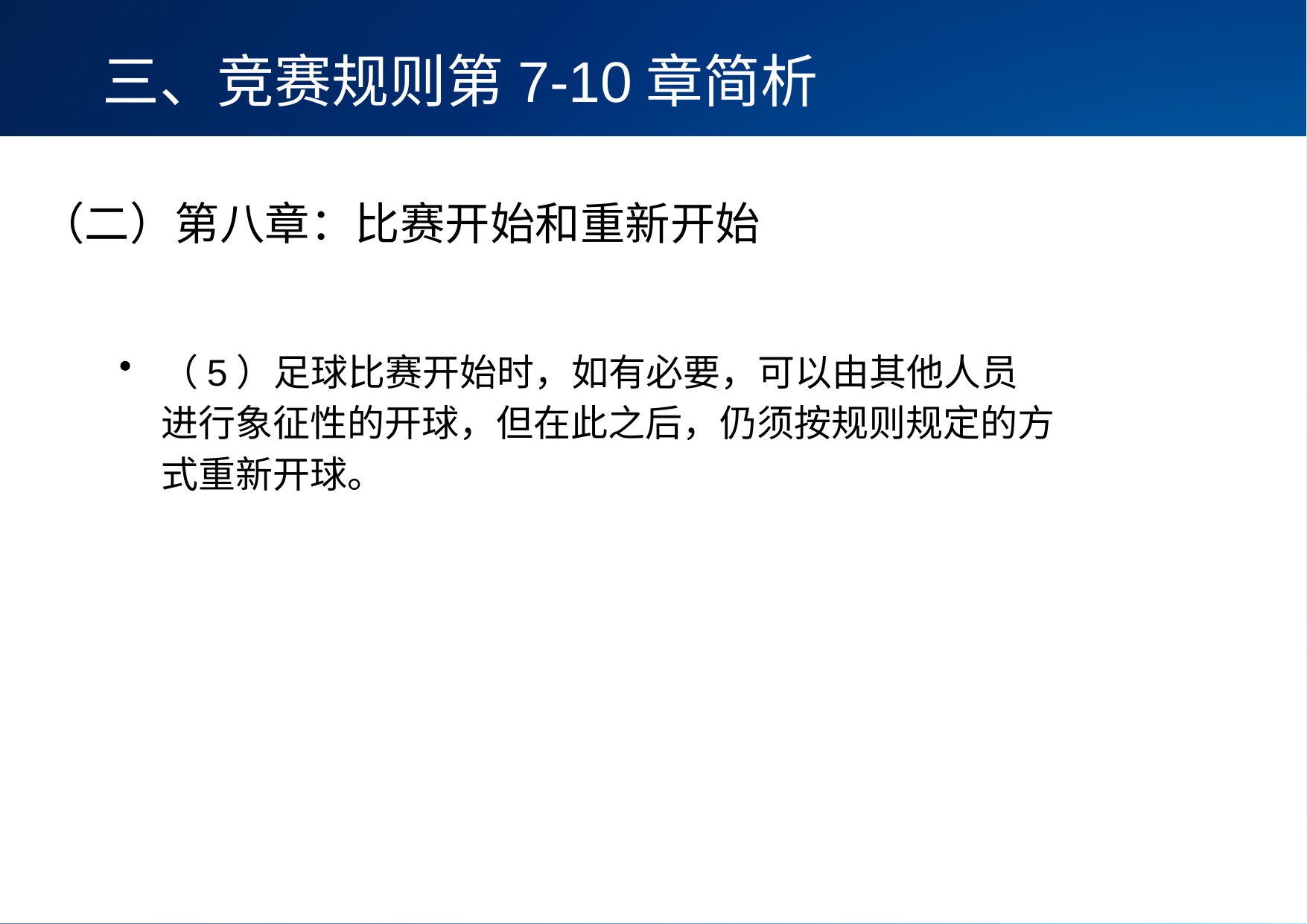

三、竞赛规则第7-10章简析

（二）第八章：比赛开始和重新开始
（5）足球比赛开始时，如有必要，可以由其他人员进行象征性的开球，但在此之后，仍须按规则规定的方式重新开球。